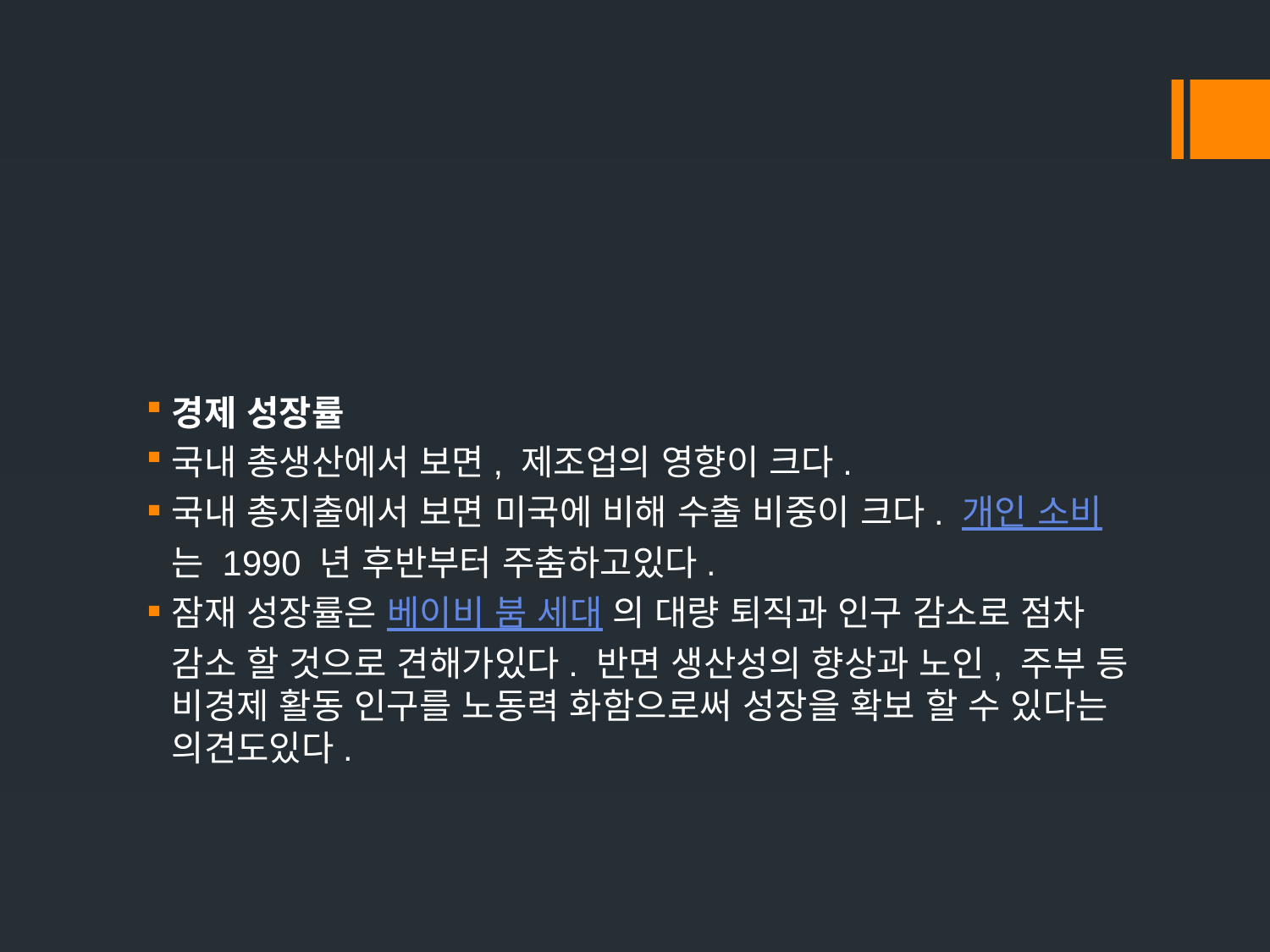

경제 성장률
국내 총생산에서 보면, 제조업의 영향이 크다.
국내 총지출에서 보면 미국에 비해 수출 비중이 크다. 개인 소비 는 1990 년 후반부터 주춤하고있다.
잠재 성장률은 베이비 붐 세대 의 대량 퇴직과 인구 감소로 점차 감소 할 것으로 견해가있다. 반면 생산성의 향상과 노인, 주부 등 비경제 활동 인구를 노동력 화함으로써 성장을 확보 할 수 있다는 의견도있다.